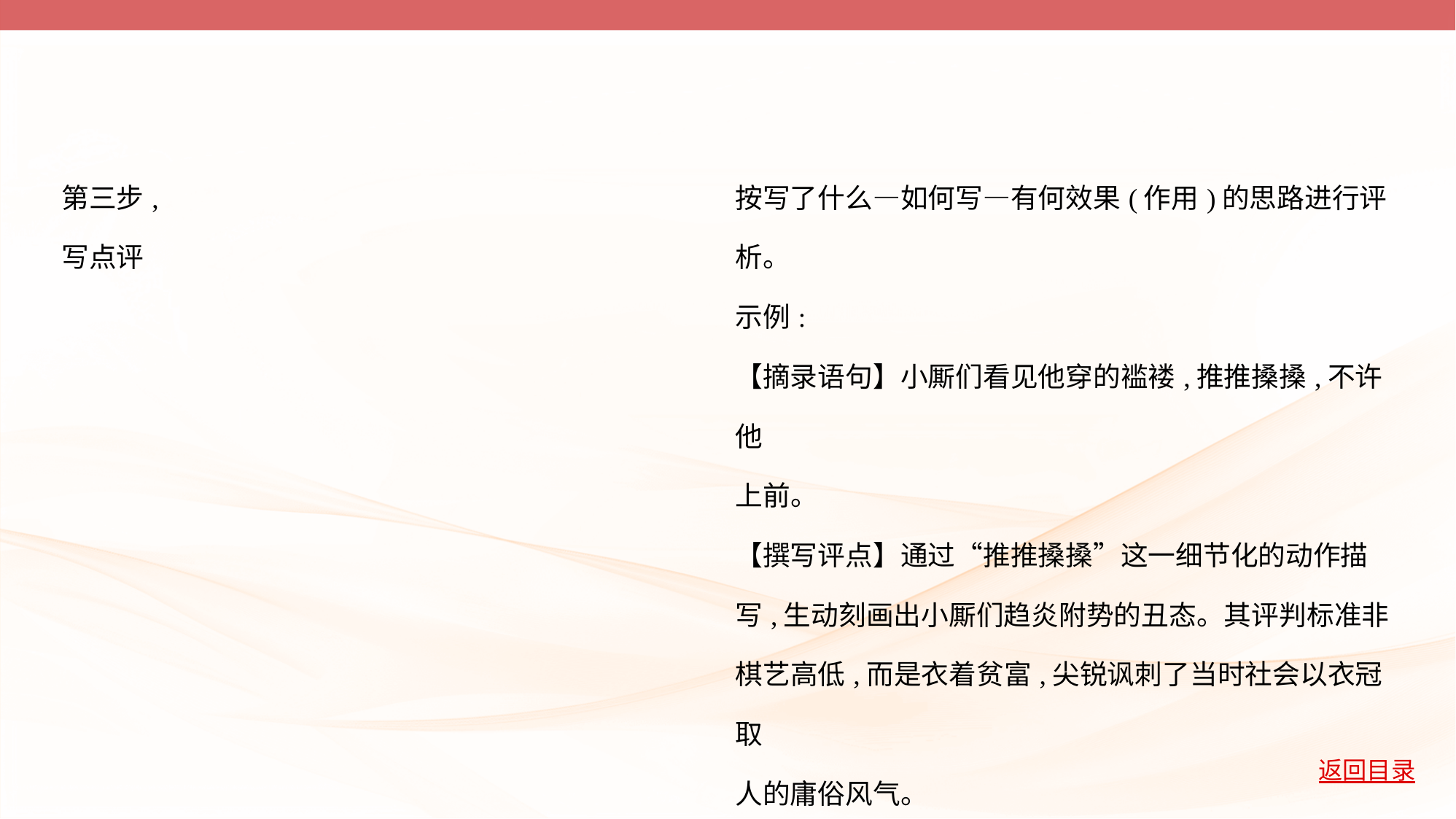

| 第三步, 写点评 | 按写了什么—如何写—有何效果(作用)的思路进行评 析。 示例: 【摘录语句】小厮们看见他穿的褴褛,推推搡搡,不许他 上前。 【撰写评点】通过“推推搡搡”这一细节化的动作描 写,生动刻画出小厮们趋炎附势的丑态。其评判标准非 棋艺高低,而是衣着贫富,尖锐讽刺了当时社会以衣冠取 人的庸俗风气。 |
| --- | --- |